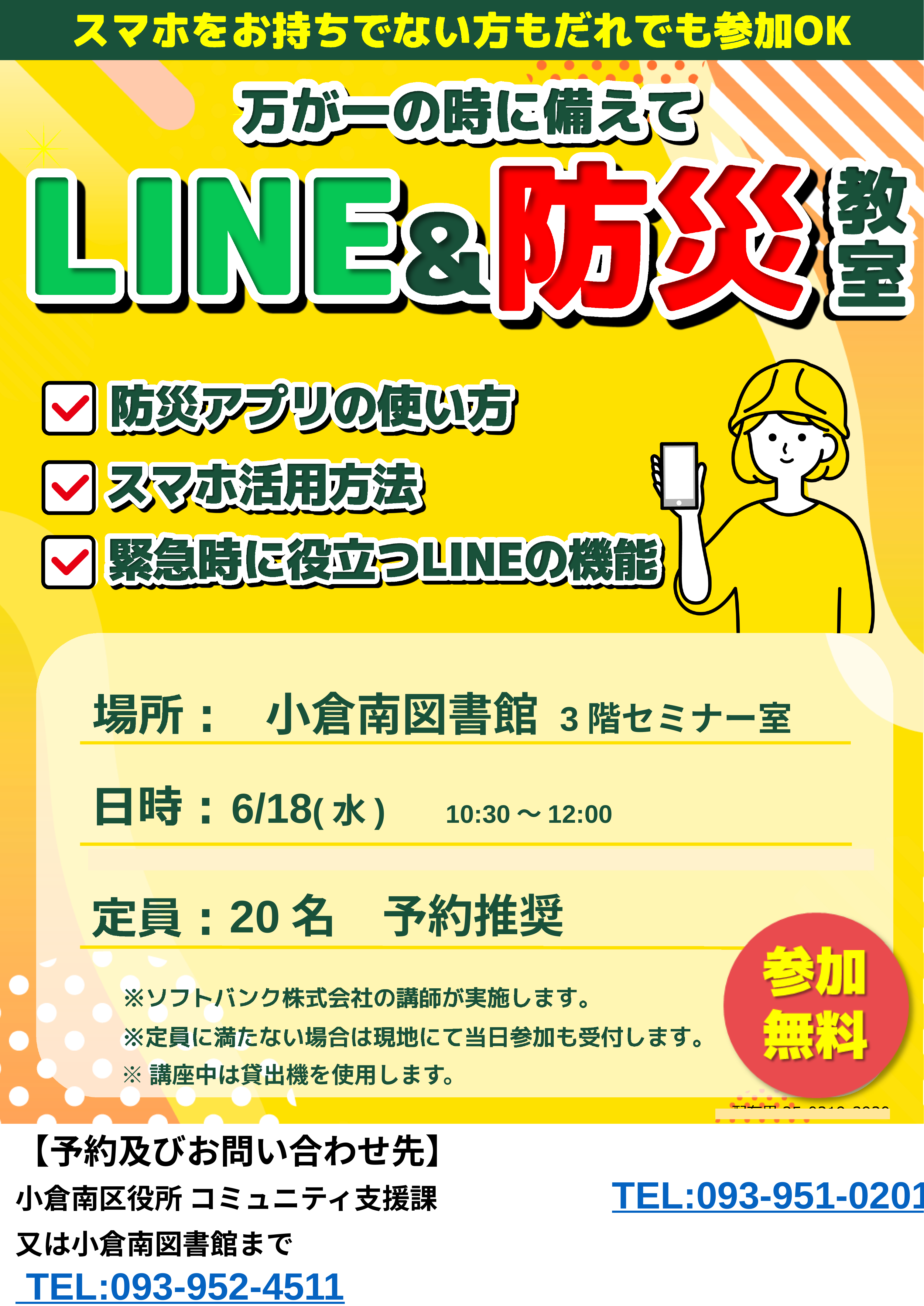

小倉南図書館 3階セミナー室
6/18(水)　10:30～12:00

20名　予約推奨
※講座中は貸出機を使用します。

【予約及びお問い合わせ先】
小倉南区役所 コミュニティ支援課　　　　　　TEL:093-951-0201
又は小倉南図書館まで　　　　　　　　　 TEL:093-952-4511
※予約締切日：令和7年6月13日(金）17時までにお電話にてお申込みください。